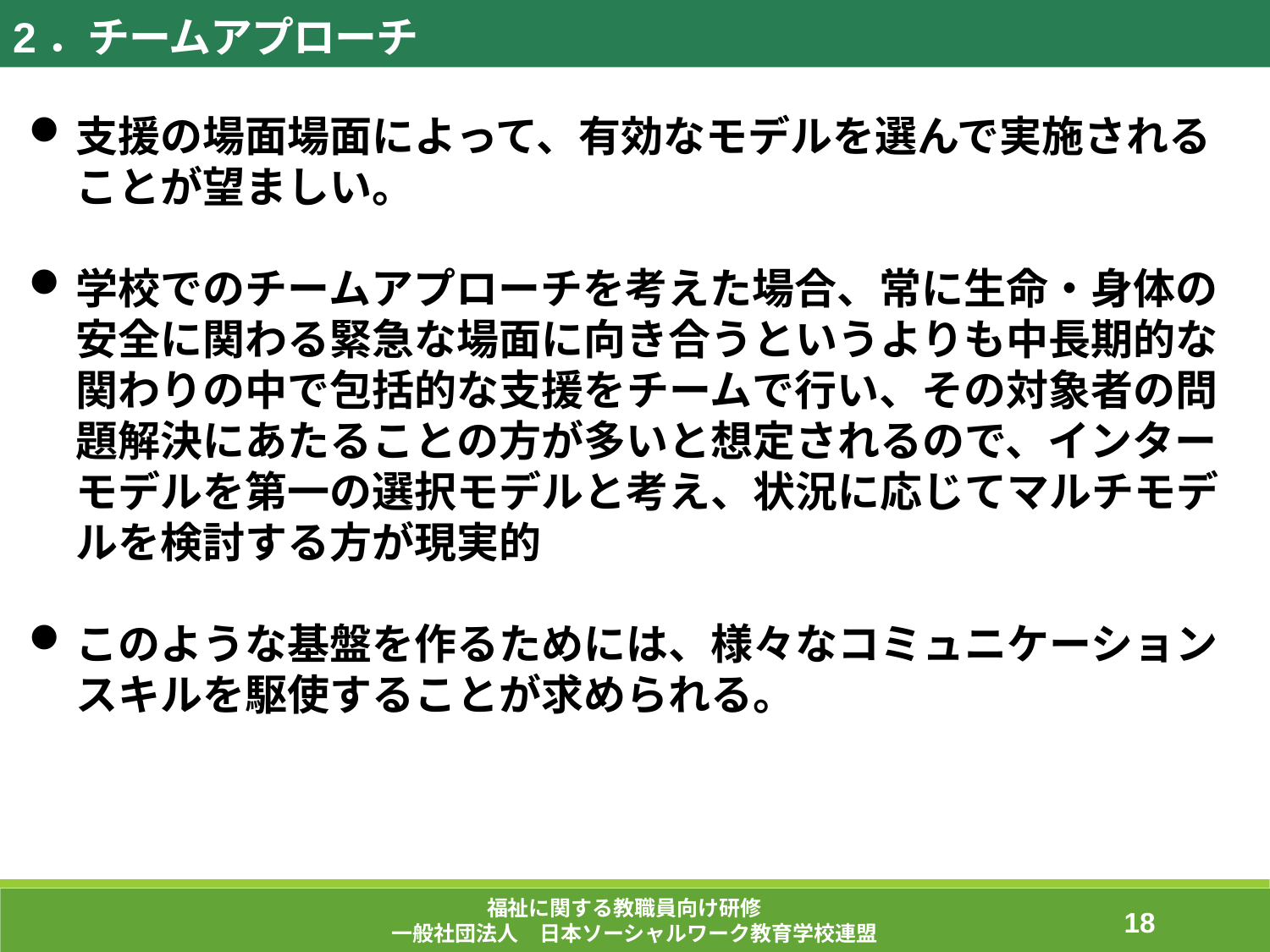

2．チームアプローチ
支援の場面場面によって、有効なモデルを選んで実施されることが望ましい。

学校でのチームアプローチを考えた場合、常に生命・身体の安全に関わる緊急な場面に向き合うというよりも中長期的な関わりの中で包括的な支援をチームで行い、その対象者の問題解決にあたることの方が多いと想定されるので、インターモデルを第一の選択モデルと考え、状況に応じてマルチモデルを検討する方が現実的

このような基盤を作るためには、様々なコミュニケーションスキルを駆使することが求められる。
福祉に関する教職員向け研修
一般社団法人　日本ソーシャルワーク教育学校連盟
18